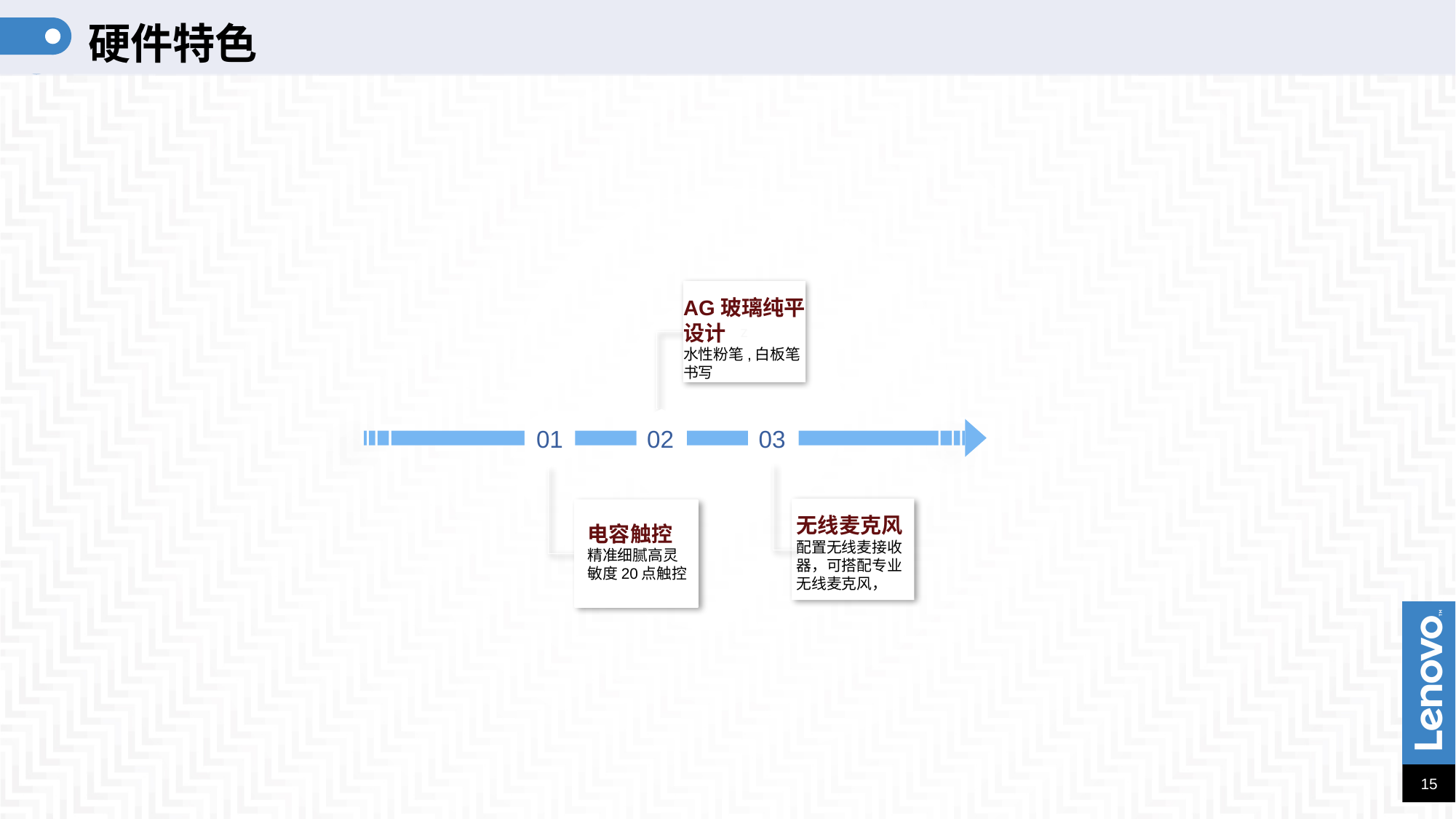

硬件特色
z
AG玻璃纯平设计
水性粉笔,白板笔书写

01

02

03

z

无线麦克风
配置无线麦接收器，可搭配专业无线麦克风，
电容触控
精准细腻高灵敏度20点触控